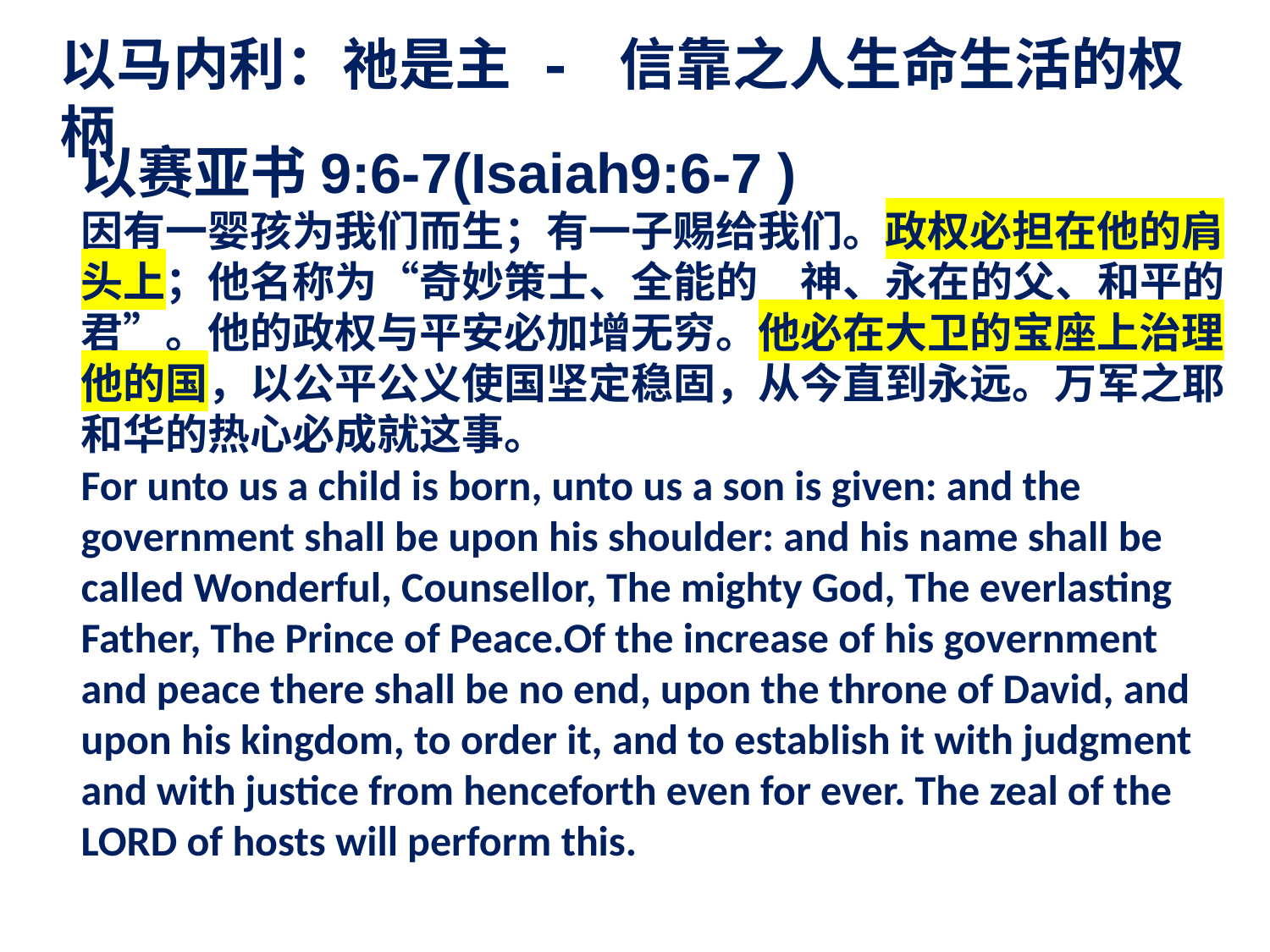

以马内利：祂是主 - 信靠之人生命生活的权柄
以赛亚书9:6-7(Isaiah9:6-7 )
因有一婴孩为我们而生；有一子赐给我们。政权必担在他的肩头上；他名称为“奇妙策士、全能的　神、永在的父、和平的君”。他的政权与平安必加增无穷。他必在大卫的宝座上治理他的国，以公平公义使国坚定稳固，从今直到永远。万军之耶和华的热心必成就这事。
For unto us a child is born, unto us a son is given: and the government shall be upon his shoulder: and his name shall be called Wonderful, Counsellor, The mighty God, The everlasting Father, The Prince of Peace.Of the increase of his government and peace there shall be no end, upon the throne of David, and upon his kingdom, to order it, and to establish it with judgment and with justice from henceforth even for ever. The zeal of the LORD of hosts will perform this.